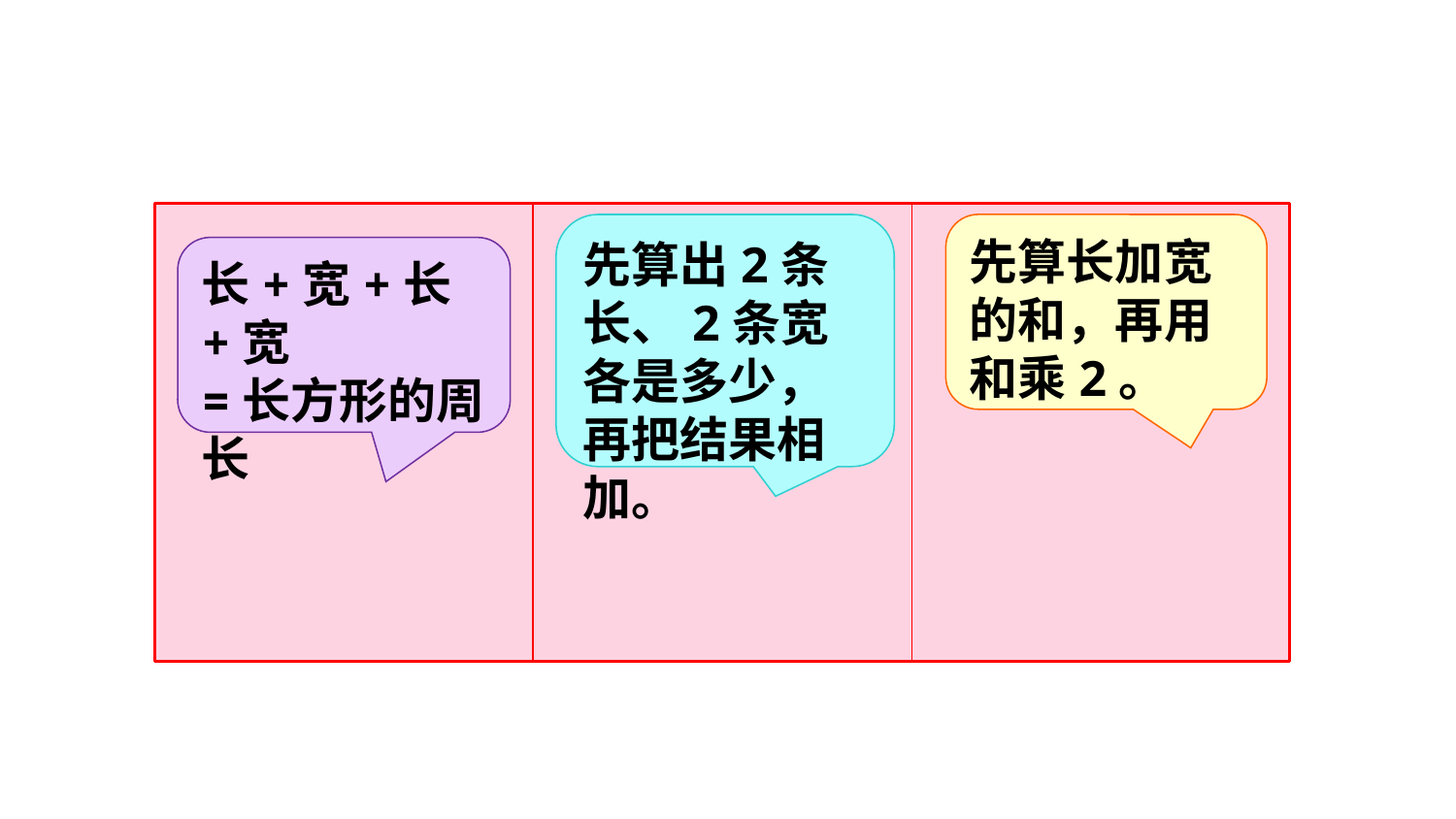

先算长加宽的和，再用和乘2。
先算出2条长、2条宽各是多少，再把结果相加。
长+宽+长+宽
=长方形的周长